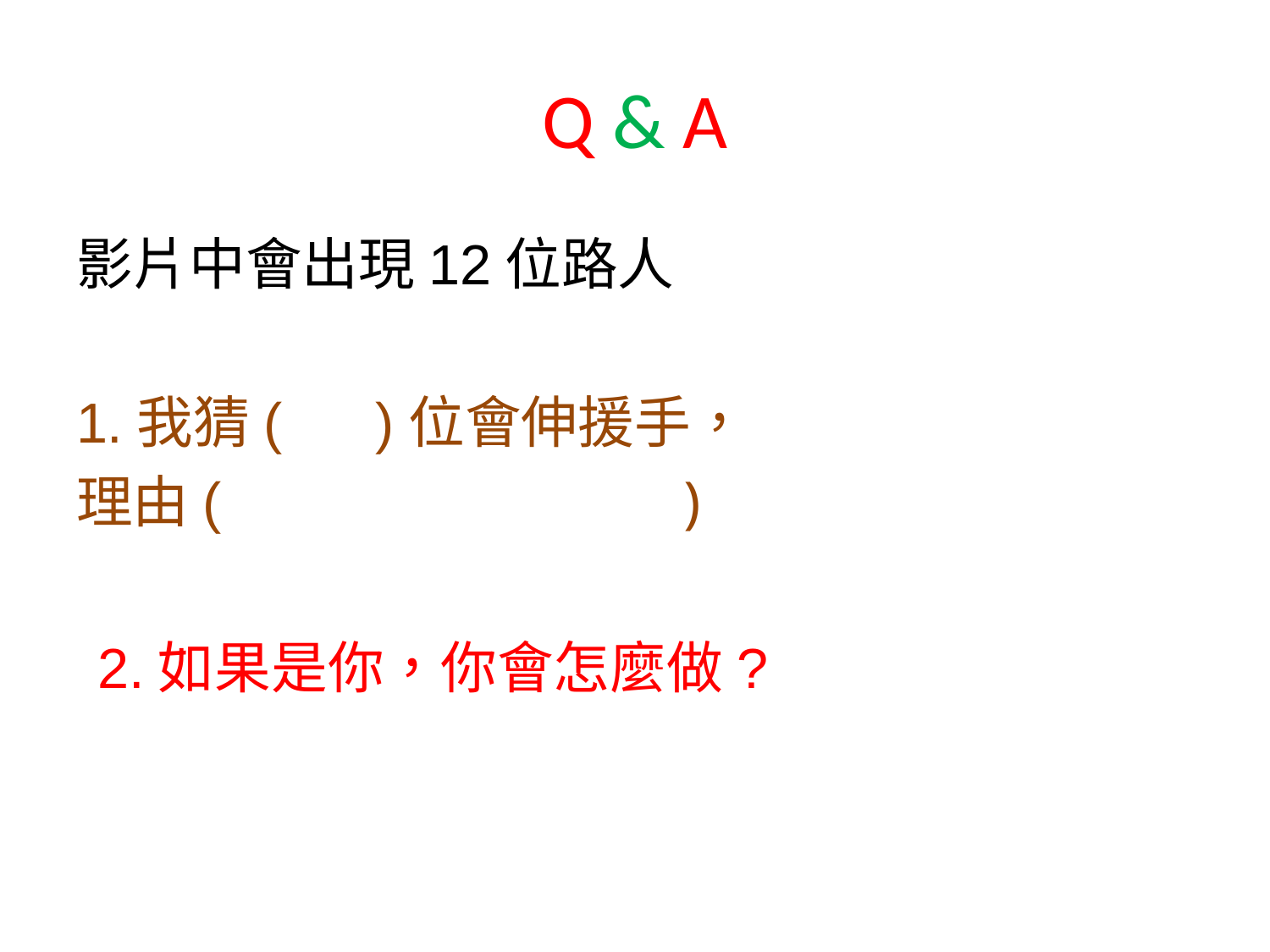

# Q & A
影片中會出現12位路人

1.我猜(      )位會伸援手，
理由(                             )
2.如果是你，你會怎麼做?